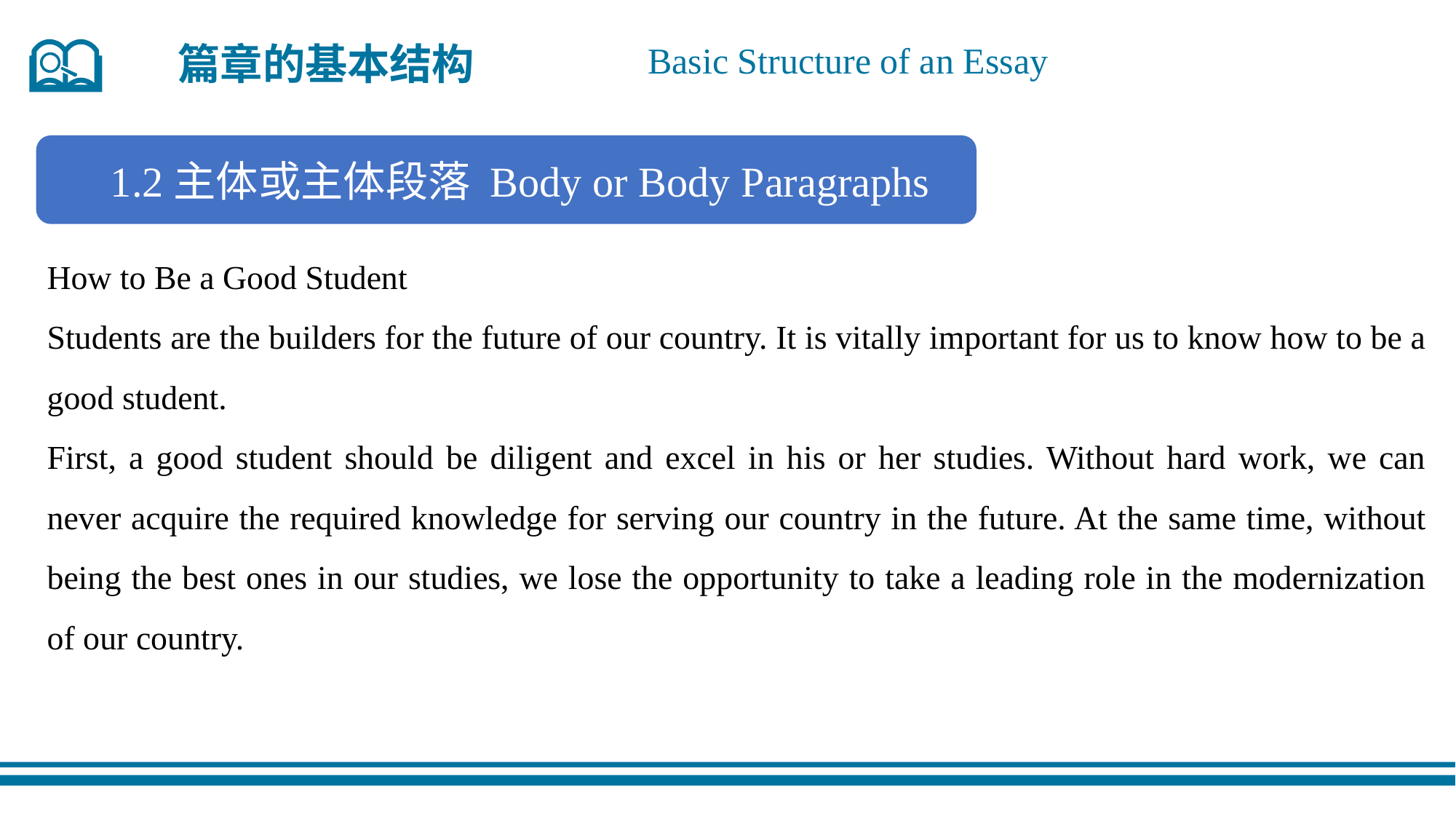

篇章的基本结构
Basic Structure of an Essay
How to Be a Good Student
Students are the builders for the future of our country. It is vitally important for us to know how to be a good student.
First, a good student should be diligent and excel in his or her studies. Without hard work, we can never acquire the required knowledge for serving our country in the future. At the same time, without being the best ones in our studies, we lose the opportunity to take a leading role in the modernization of our country.
1.2主体或主体段落 Body or Body Paragraphs